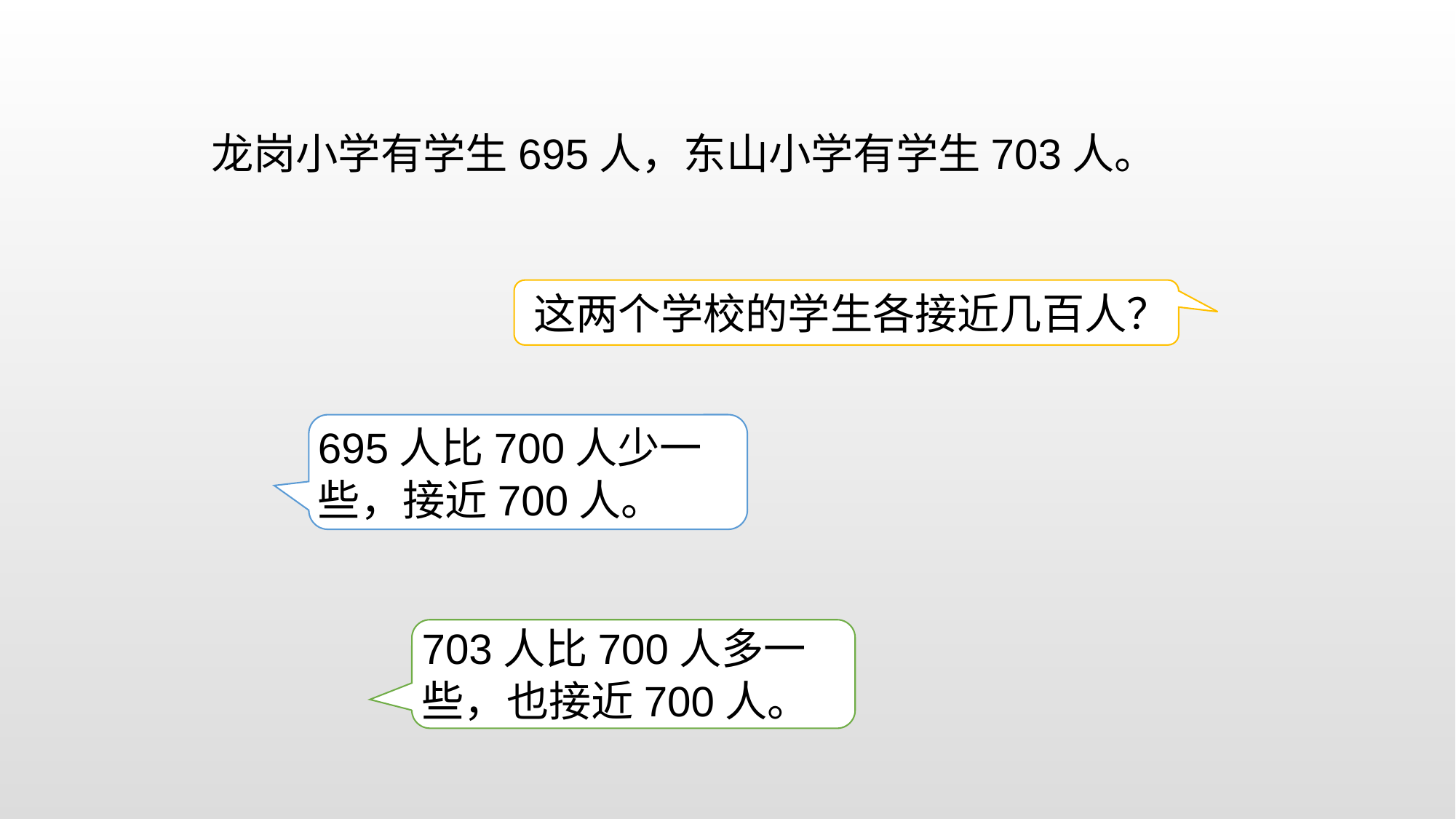

龙岗小学有学生695人，东山小学有学生703人。

这两个学校的学生各接近几百人？
695人比700人少一些，接近700人。

703人比700人多一些，也接近700人。